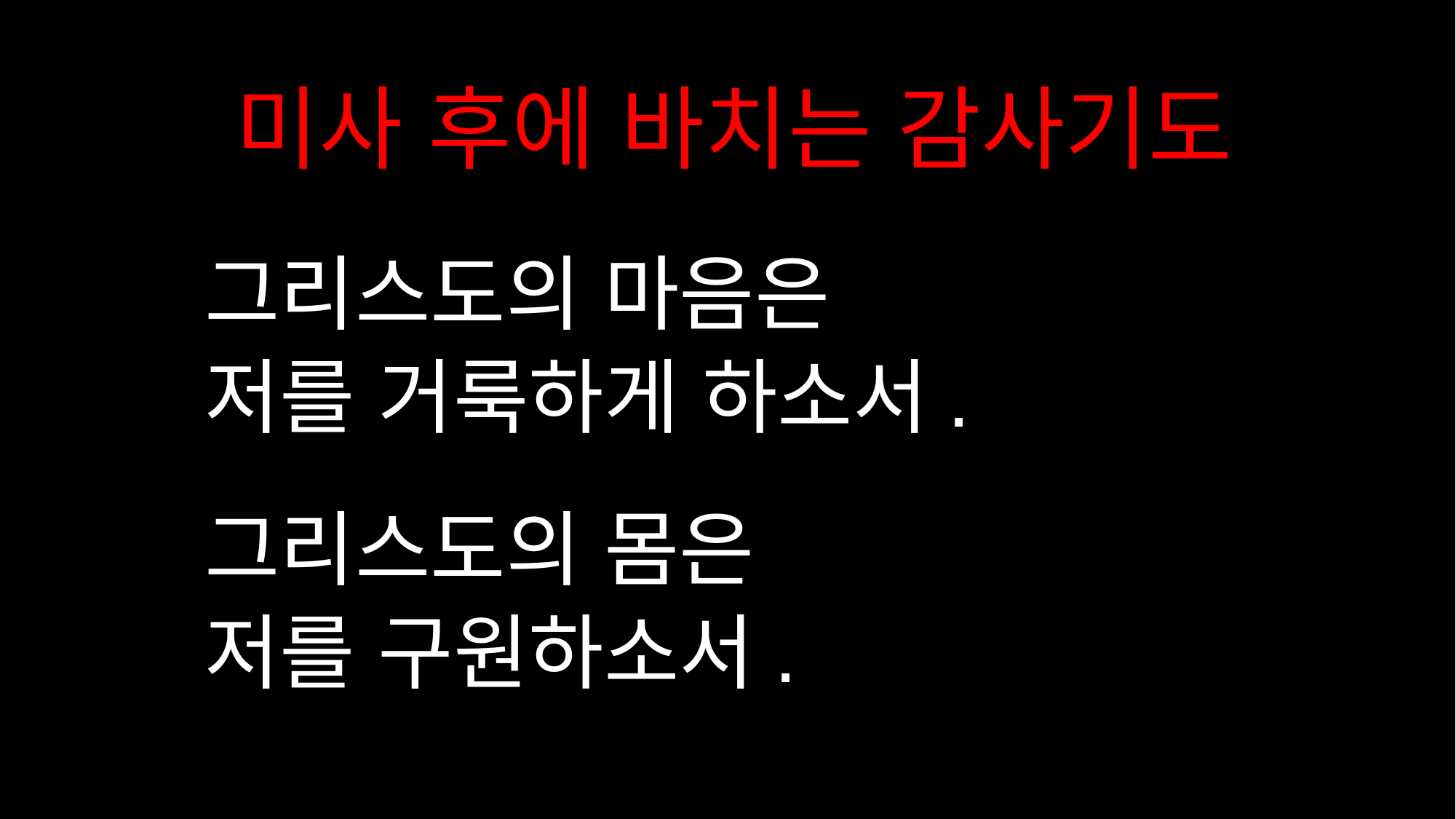

미사 후에 바치는 감사기도
그리스도의 마음은
저를 거룩하게 하소서.

그리스도의 몸은
저를 구원하소서.